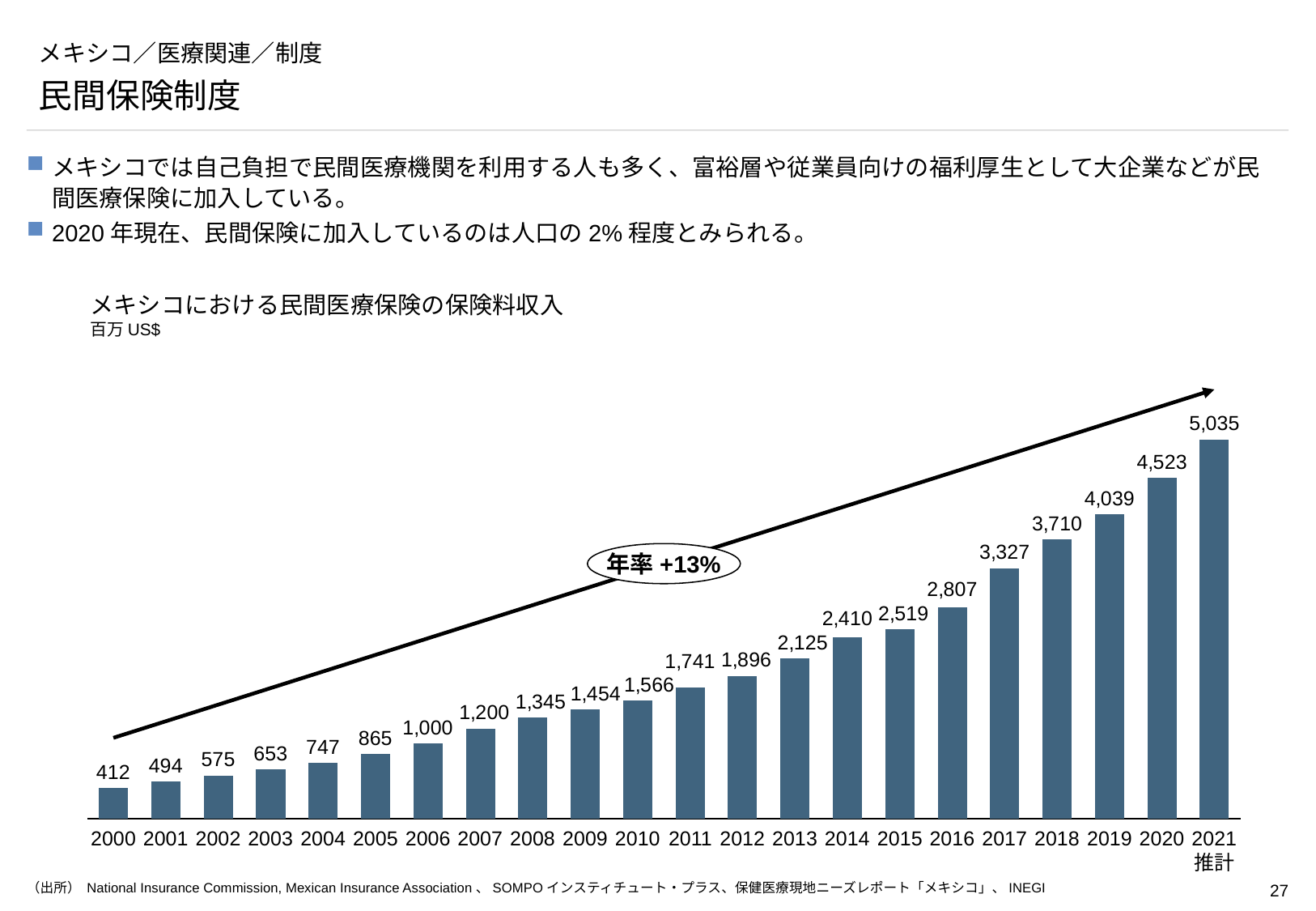

# メキシコ／医療関連／制度
民間保険制度
メキシコでは自己負担で民間医療機関を利用する人も多く、富裕層や従業員向けの福利厚生として大企業などが民間医療保険に加入している。
2020年現在、民間保険に加入しているのは人口の2%程度とみられる。

メキシコにおける民間医療保険の保険料収入
百万US$

### Chart

| Category |  |
|---|---|
年率+13%
2000
2001
2002
2003
2004
2005
2006
2007
2008
2009
2010
2011
2012
2013
2014
2015
2016
2017
2018
2019
2020
2021
推計
（出所） National Insurance Commission, Mexican Insurance Association、SOMPOインスティチュート・プラス、保健医療現地ニーズレポート「メキシコ」、INEGI
https://www.sompo-ri.co.jp/2020/08/20/1191/